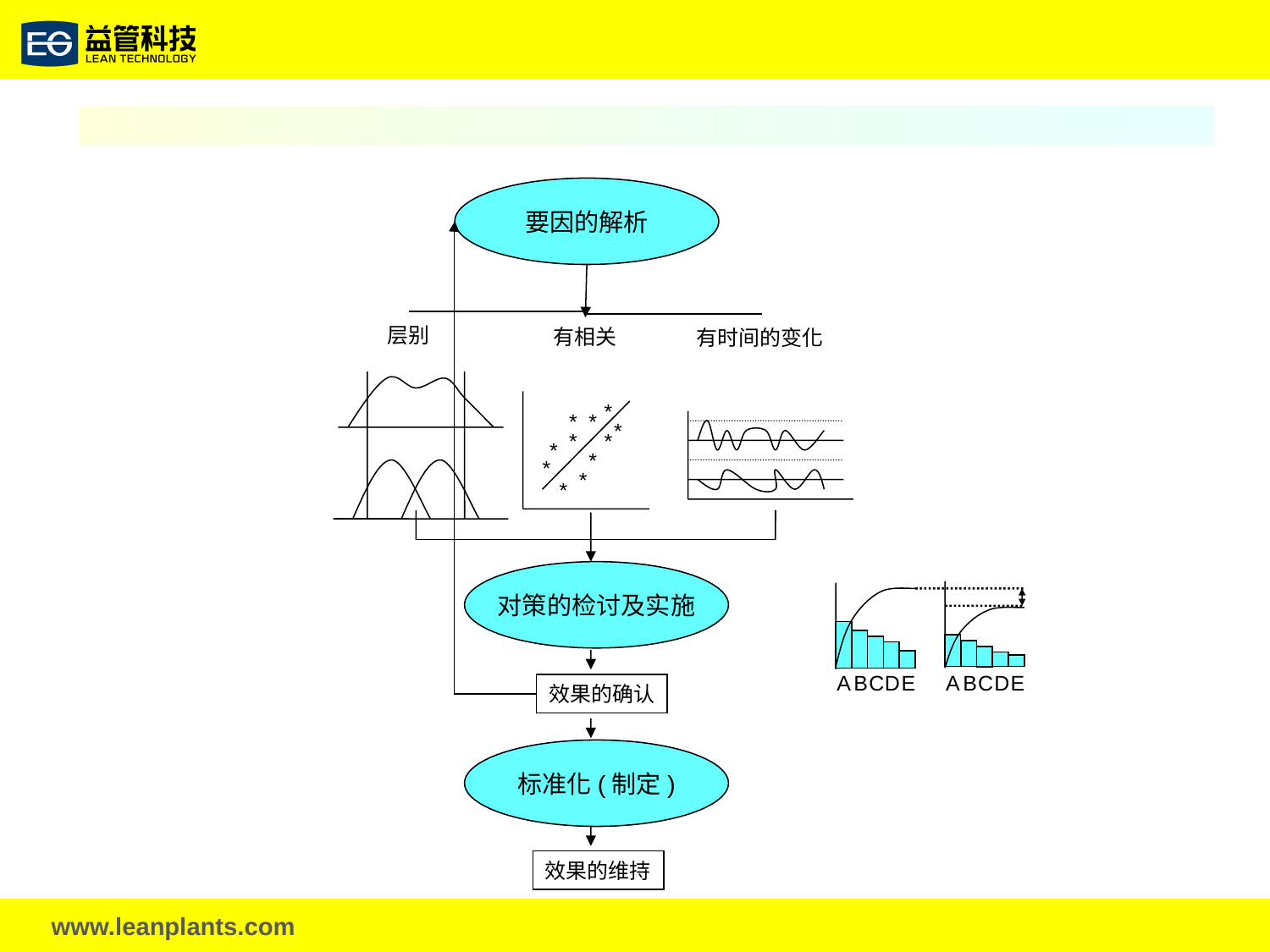

要因的解析
层别
有相关
有时间的变化

*

*
*

*
*
*
*
*
*

*
*

对策的检讨及实施

A
B
C
D
E
A
B
C
D
E

效果的确认

标准化(制定)

效果的维持
63